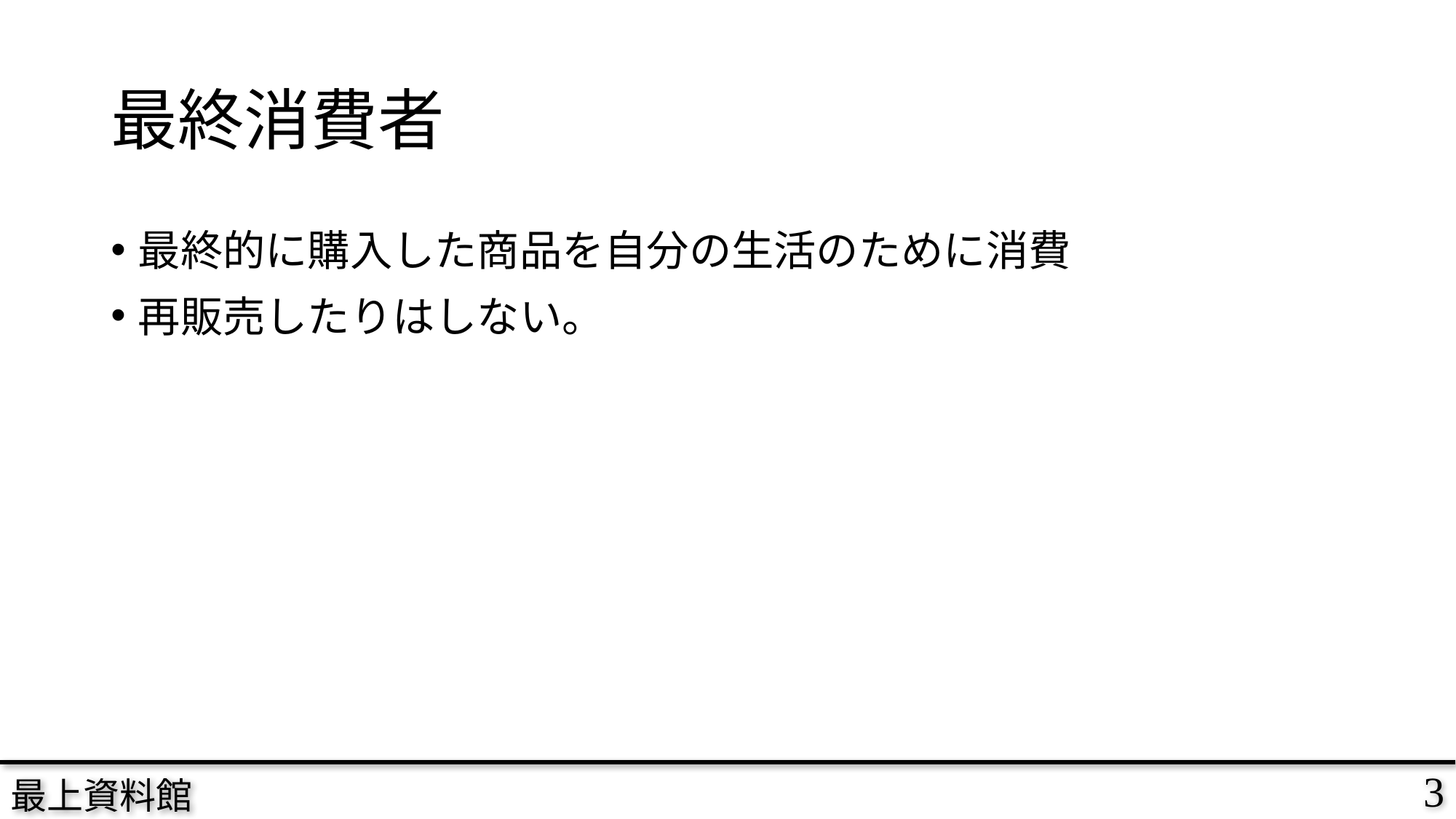

# 最終消費者
最終的に購入した商品を自分の生活のために消費
再販売したりはしない。